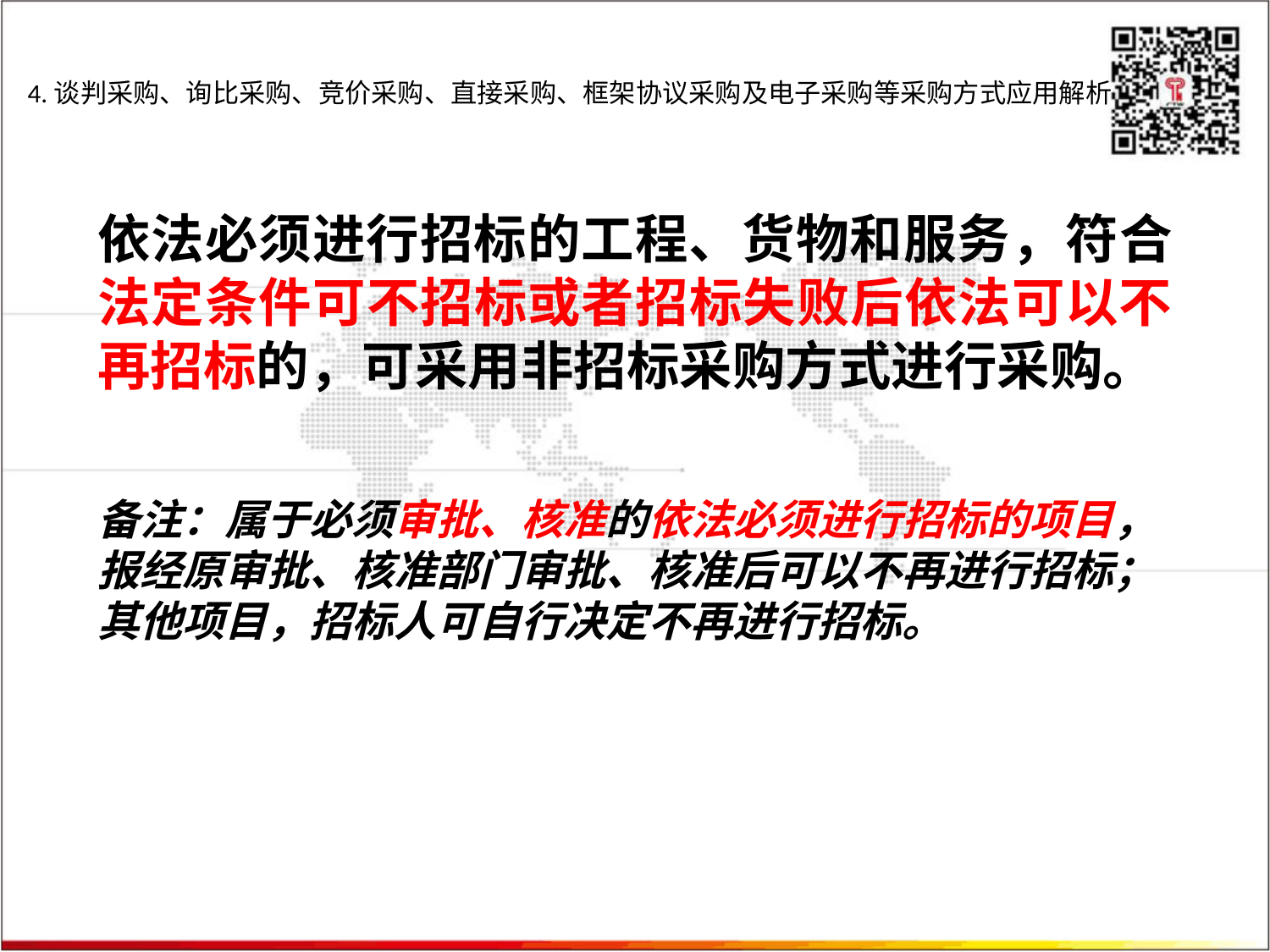

4.谈判采购、询比采购、竞价采购、直接采购、框架协议采购及电子采购等采购方式应用解析

依法必须进行招标的工程、货物和服务，符合法定条件可不招标或者招标失败后依法可以不再招标的，可采用非招标采购方式进行采购。

备注：属于必须审批、核准的依法必须进行招标的项目，报经原审批、核准部门审批、核准后可以不再进行招标；其他项目，招标人可自行决定不再进行招标。